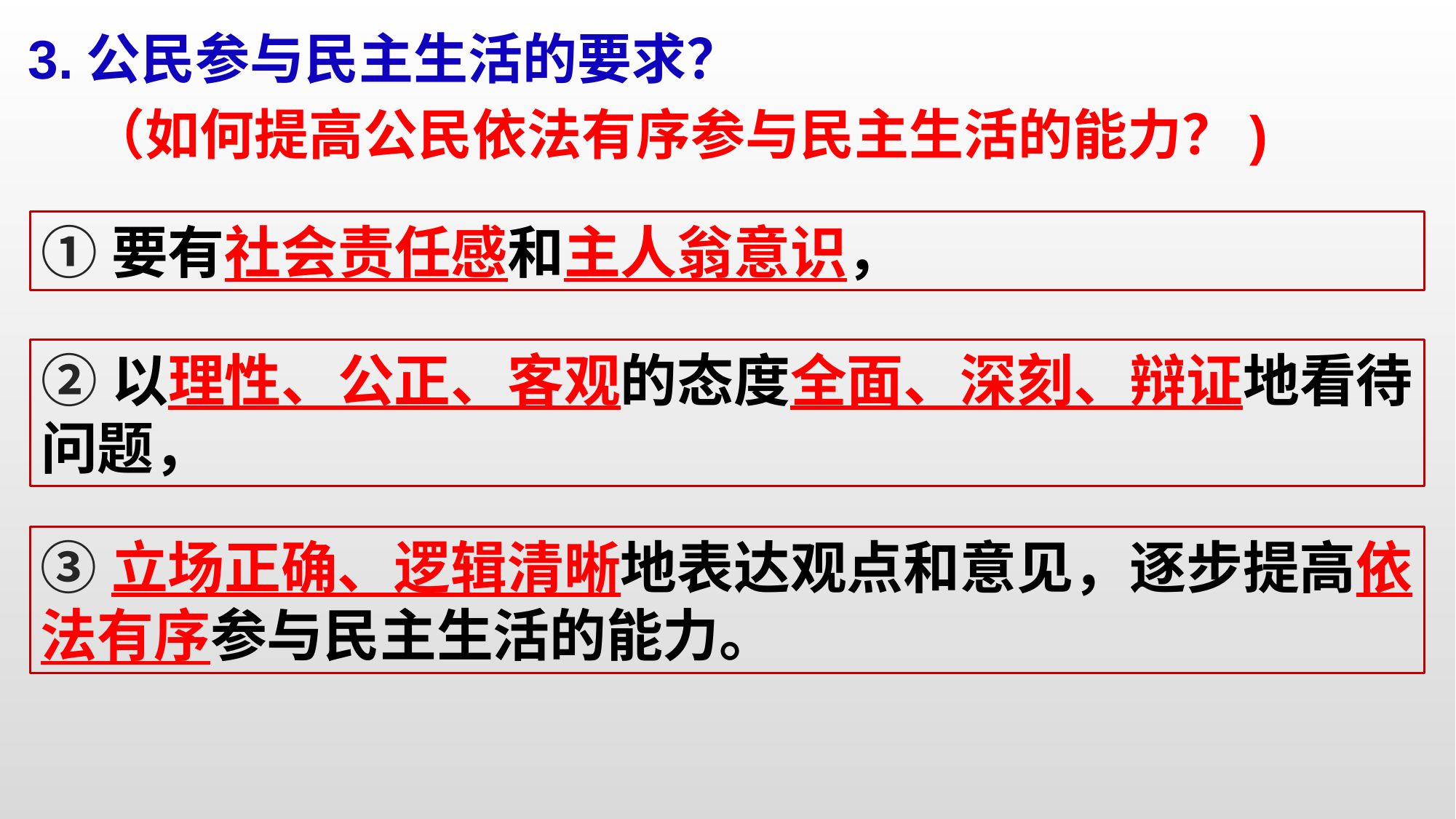

3.公民参与民主生活的要求？
（如何提高公民依法有序参与民主生活的能力？)
①要有社会责任感和主人翁意识，
②以理性、公正、客观的态度全面、深刻、辩证地看待问题，
③立场正确、逻辑清晰地表达观点和意见，逐步提高依法有序参与民主生活的能力。